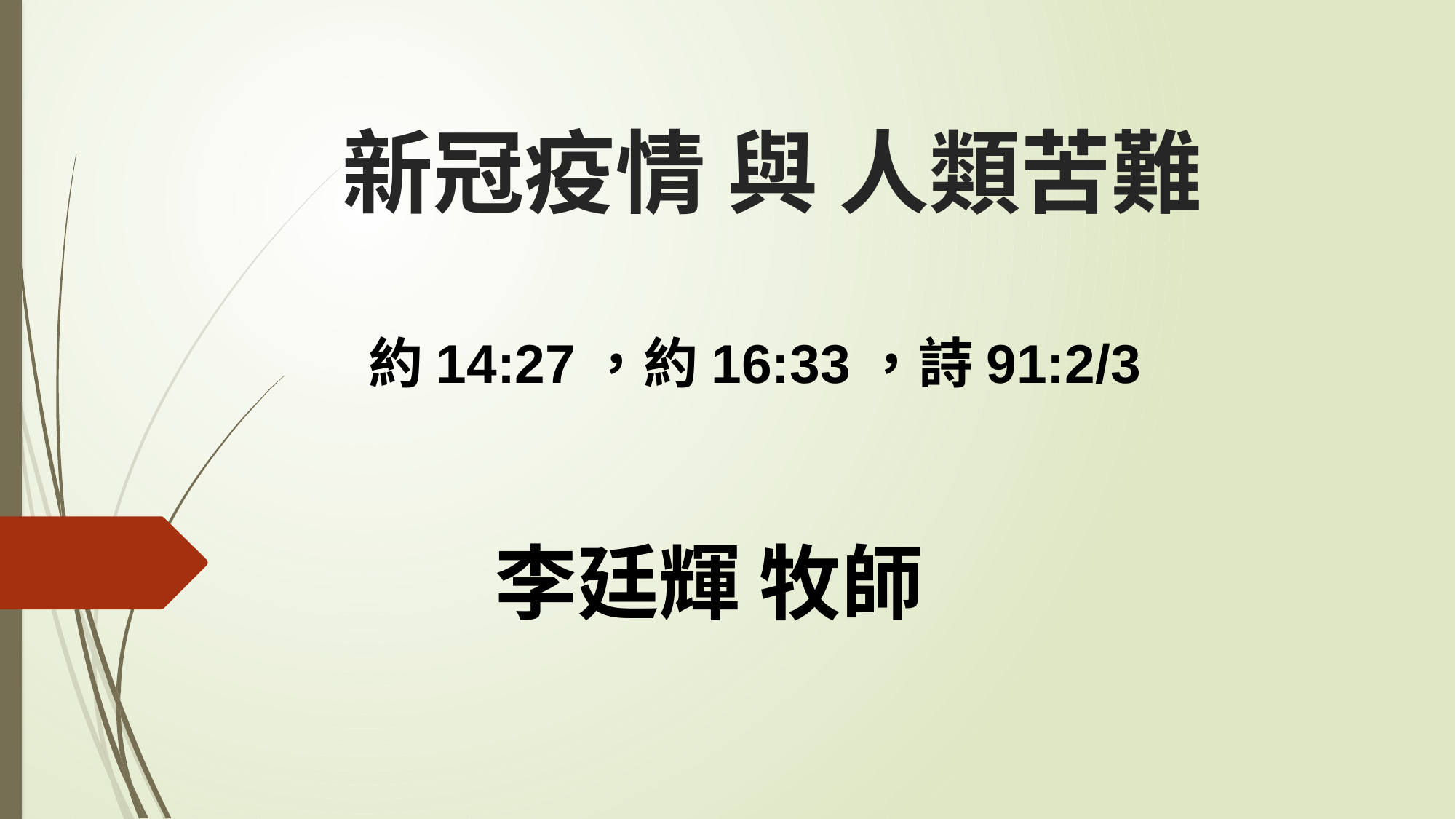

# 新冠疫情 與 人類苦難
                     約14:27，約16:33，詩91:2/3
李廷輝 牧師